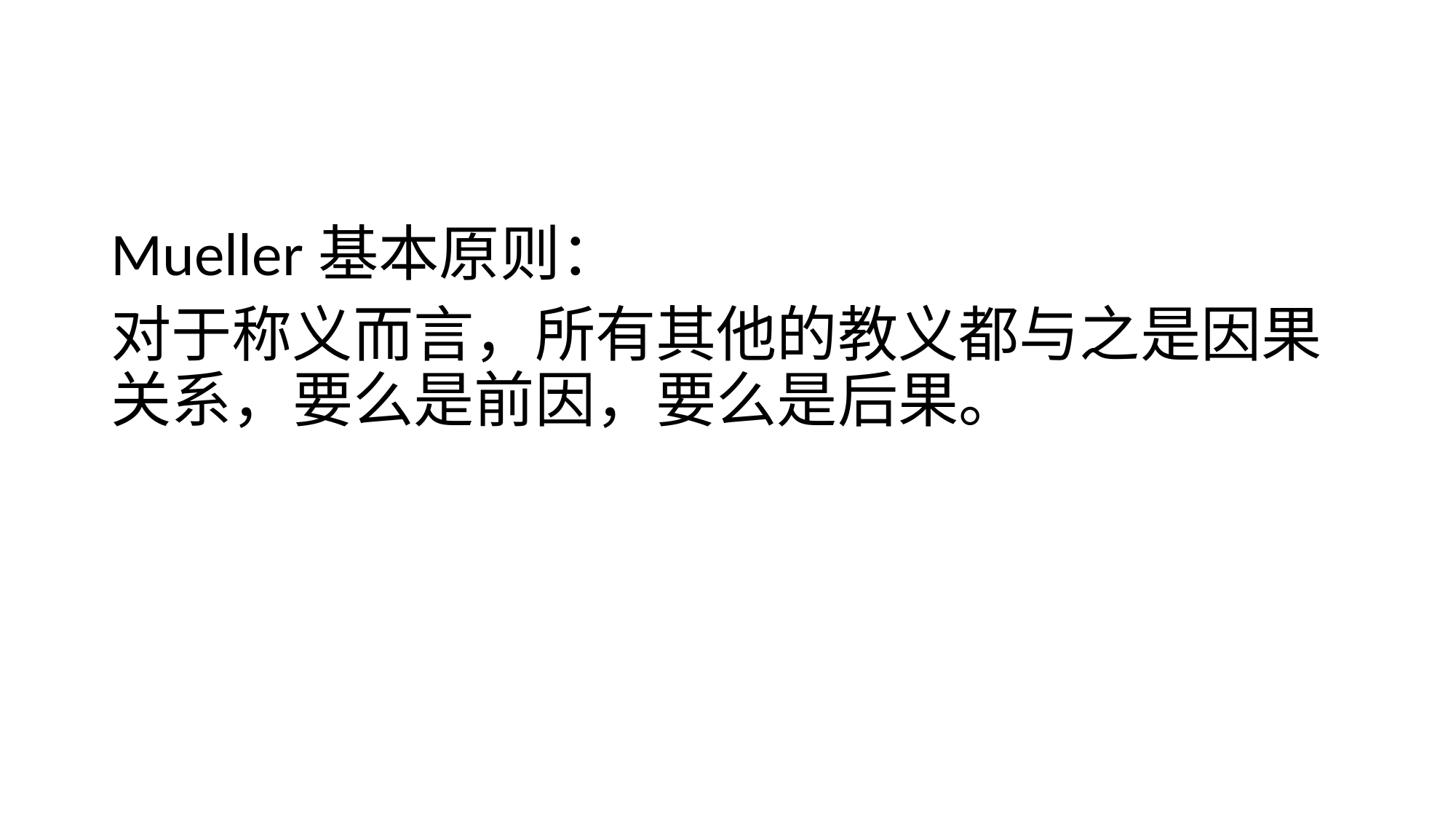

#
Mueller基本原则：
对于称义而言，所有其他的教义都与之是因果关系，要么是前因，要么是后果。